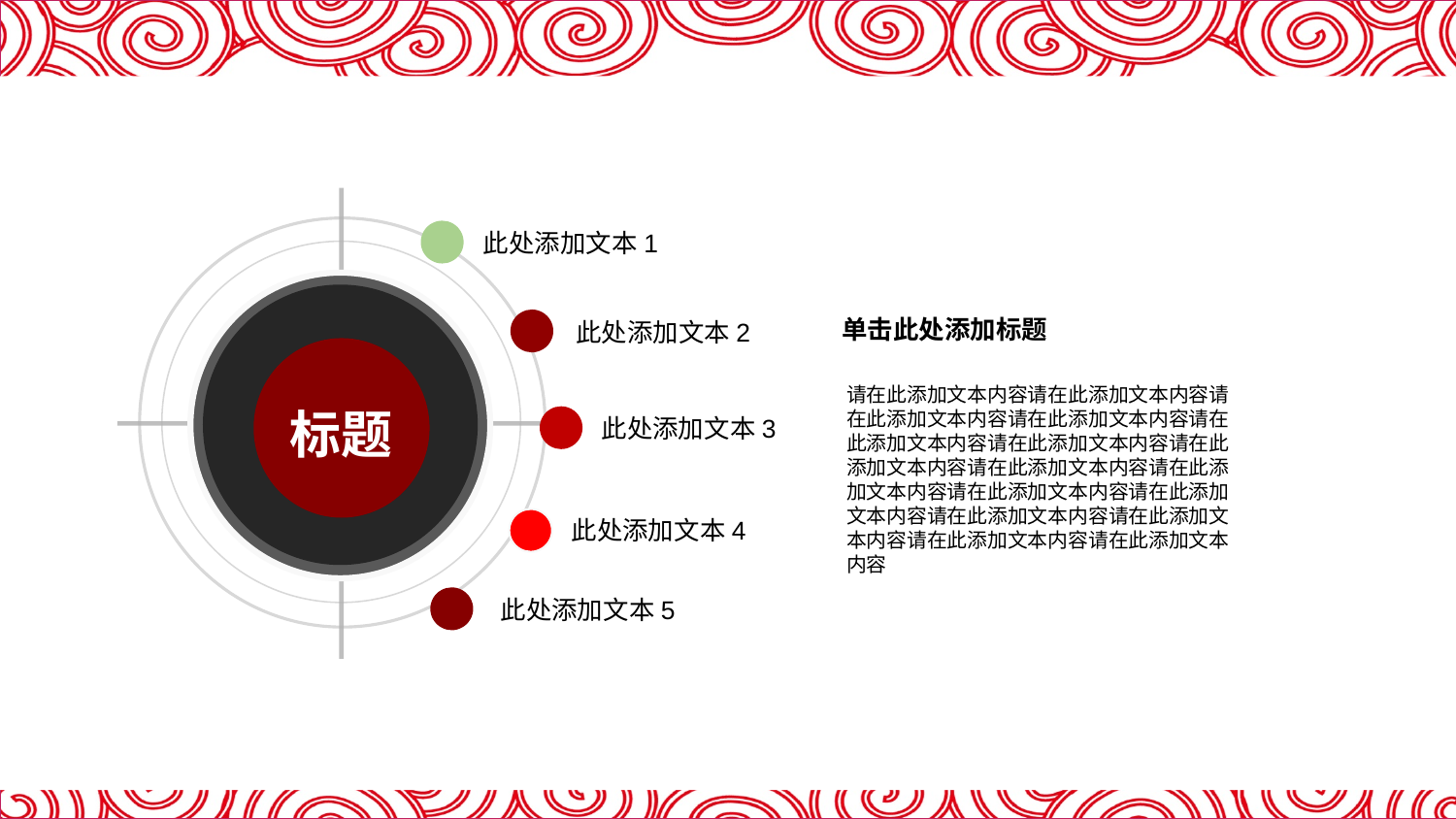

此处添加文本1
单击此处添加标题

此处添加文本2
请在此添加文本内容请在此添加文本内容请在此添加文本内容请在此添加文本内容请在此添加文本内容请在此添加文本内容请在此添加文本内容请在此添加文本内容请在此添加文本内容请在此添加文本内容请在此添加文本内容请在此添加文本内容请在此添加文本内容请在此添加文本内容请在此添加文本内容

标题

此处添加文本3

此处添加文本4

此处添加文本5